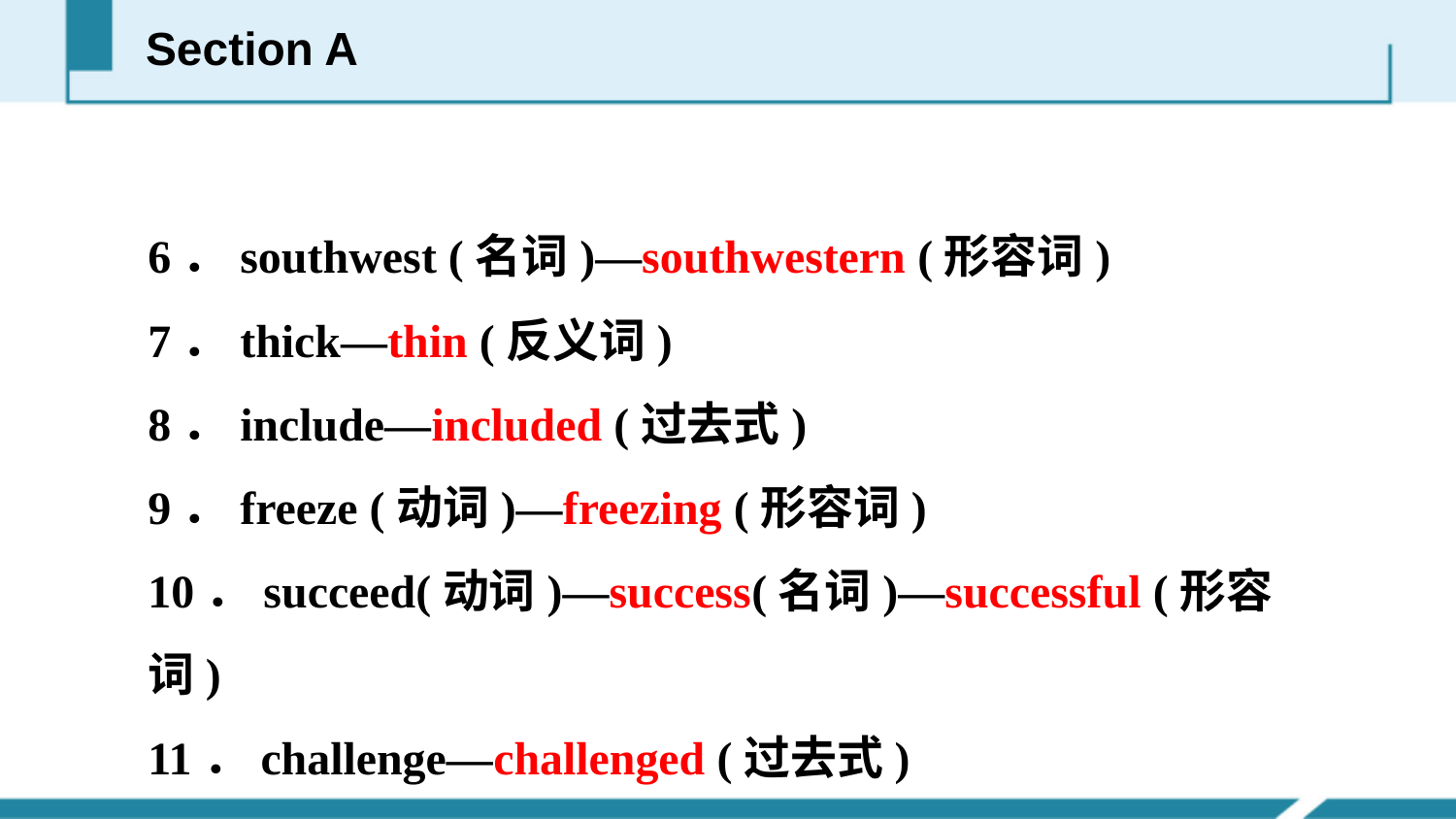

Section A
6．southwest (名词)—southwestern (形容词)
7．thick—thin (反义词)
8．include—included (过去式)
9．freeze (动词)—freezing (形容词)
10．succeed(动词)—success(名词)—successful (形容词)
11．challenge—challenged (过去式)